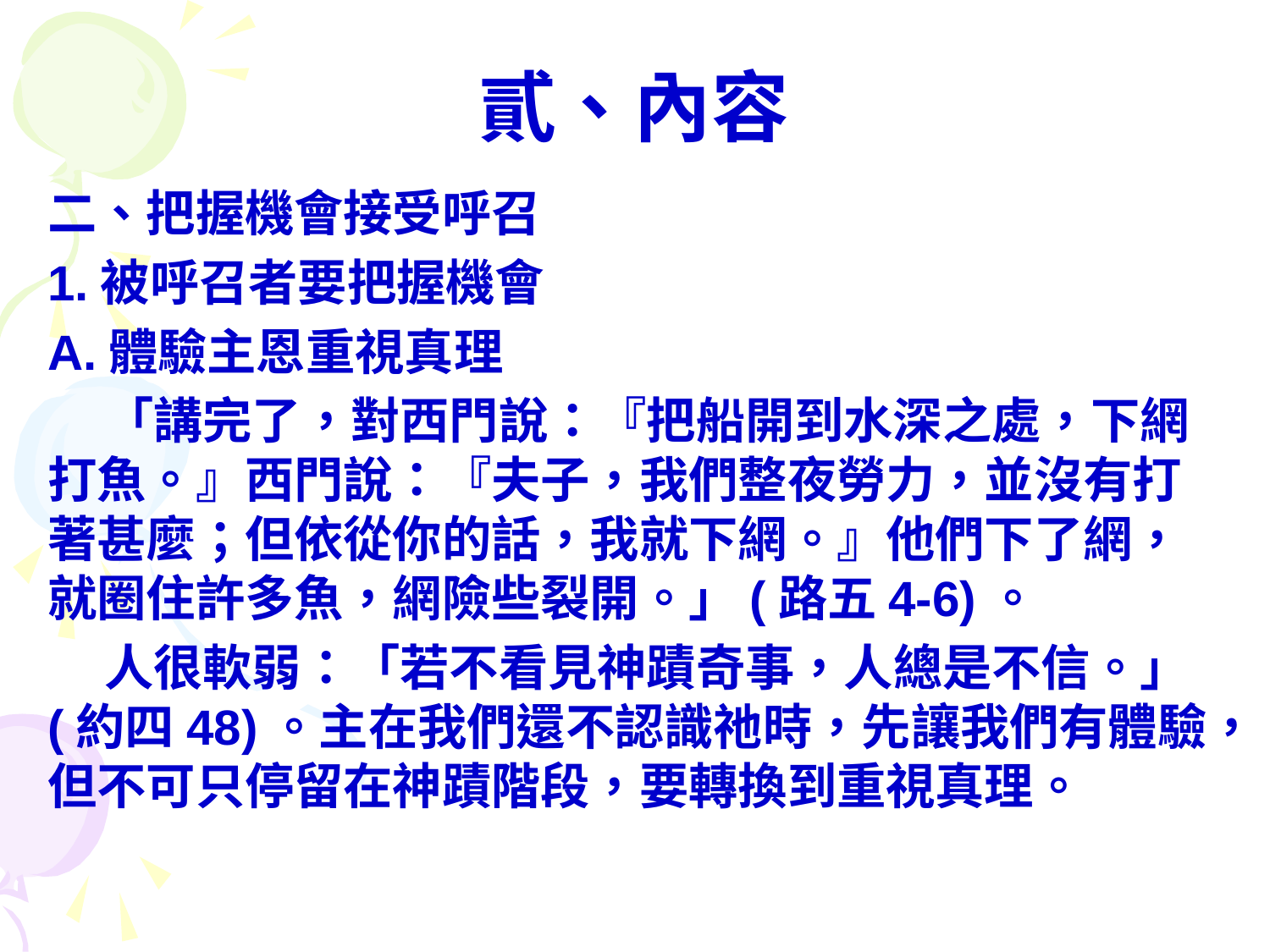

# 貳、內容
二、把握機會接受呼召
1.被呼召者要把握機會
A.體驗主恩重視真理
    「講完了，對西門說：『把船開到水深之處，下網打魚。』西門說：『夫子，我們整夜勞力，並沒有打著甚麼；但依從你的話，我就下網。』他們下了網，就圈住許多魚，網險些裂開。」(路五4-6)。
    人很軟弱：「若不看見神蹟奇事，人總是不信。」(約四48)。主在我們還不認識祂時，先讓我們有體驗，但不可只停留在神蹟階段，要轉換到重視真理。